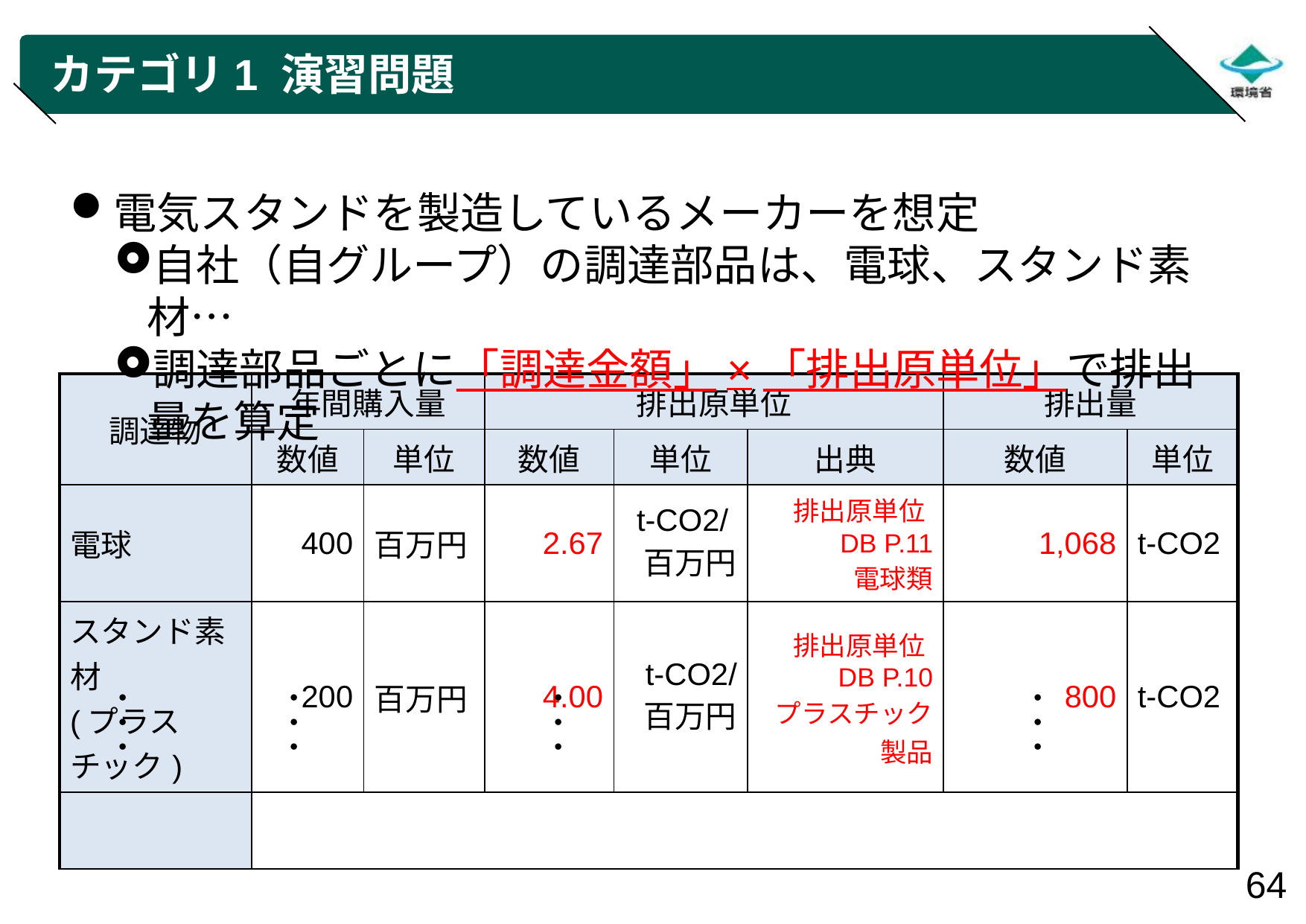

# カテゴリ1 演習問題
電気スタンドを製造しているメーカーを想定
自社（自グループ）の調達部品は、電球、スタンド素材…
調達部品ごとに「調達金額」×「排出原単位」で排出量を算定
| 調達物 | 年間購入量 |  | 排出原単位 |  |  | 排出量 |  |
| --- | --- | --- | --- | --- | --- | --- | --- |
|  | 数値 | 単位 | 数値 | 単位 | 出典 | 数値 | 単位 |
| 電球 | 400 | 百万円 | 2.67 | t-CO2/ 百万円 | 排出原単位DB P.11 電球類 | 1,068 | t-CO2 |
| スタンド素材 (プラスチック) | 200 | 百万円 | 4.00 | t-CO2/ 百万円 | 排出原単位DB P.10 プラスチック製品 | 800 | t-CO2 |
|  |  |  |  |  |  |  |  |
・・・
・・・
・・・
・・・